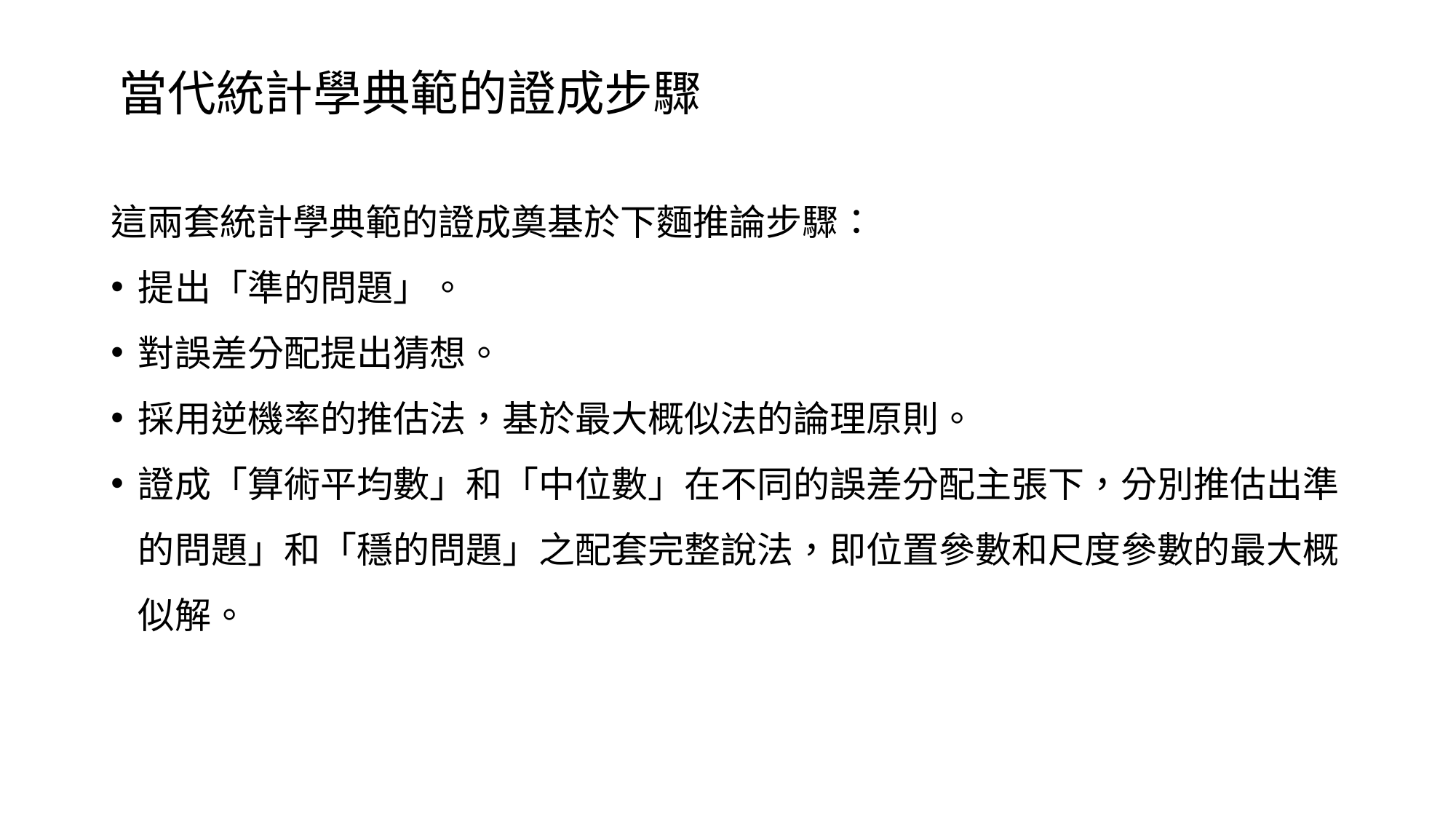

# 當代統計學典範的證成步驟
這兩套統計學典範的證成奠基於下麵推論步驟：
提出「準的問題」。
對誤差分配提出猜想。
採用逆機率的推估法，基於最大概似法的論理原則。
證成「算術平均數」和「中位數」在不同的誤差分配主張下，分別推估出準的問題」和「穩的問題」之配套完整說法，即位置參數和尺度參數的最大概似解。